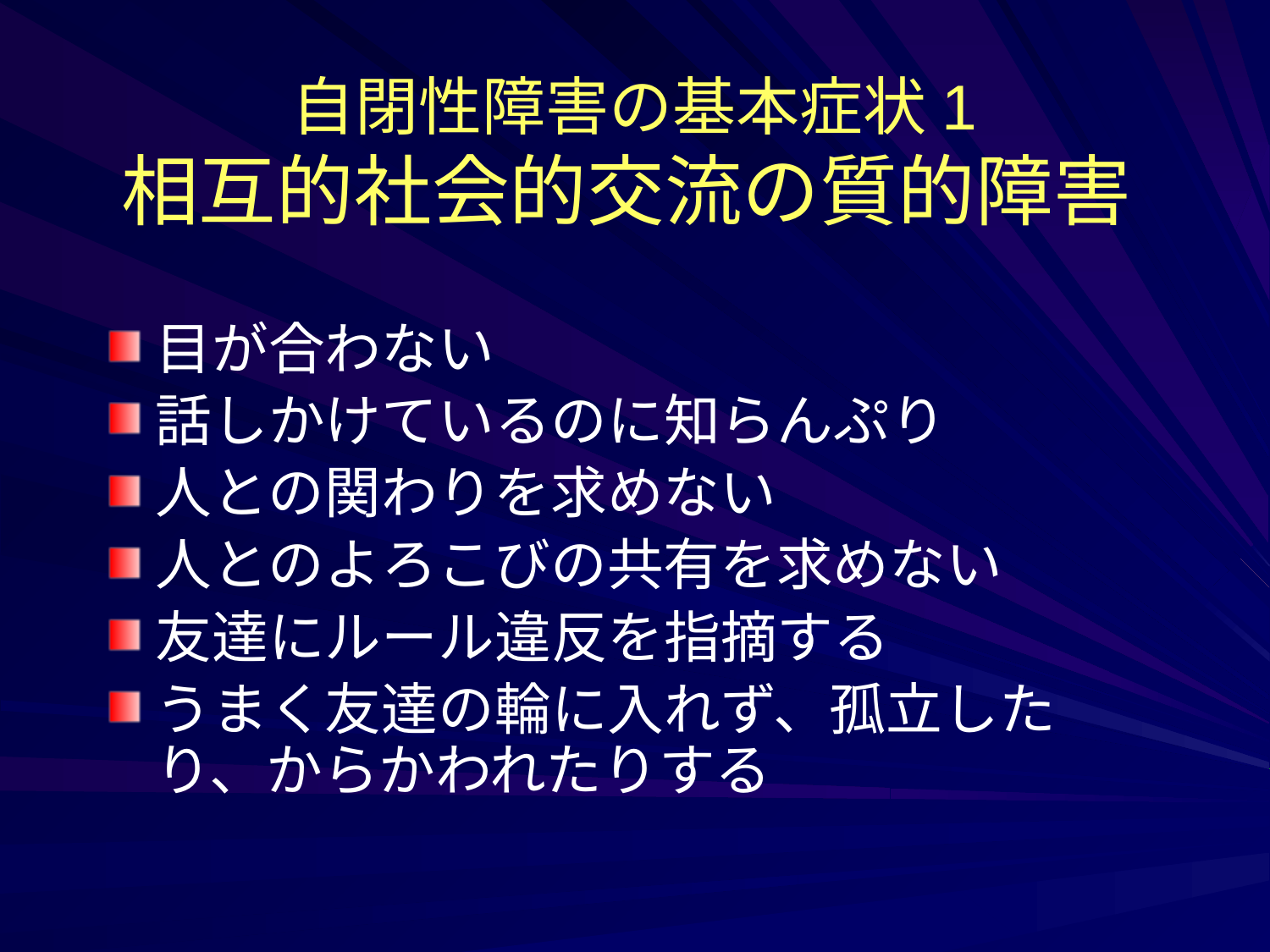

# 自閉性障害の基本症状1 相互的社会的交流の質的障害
目が合わない
話しかけているのに知らんぷり
人との関わりを求めない
人とのよろこびの共有を求めない
友達にルール違反を指摘する
うまく友達の輪に入れず、孤立したり、からかわれたりする